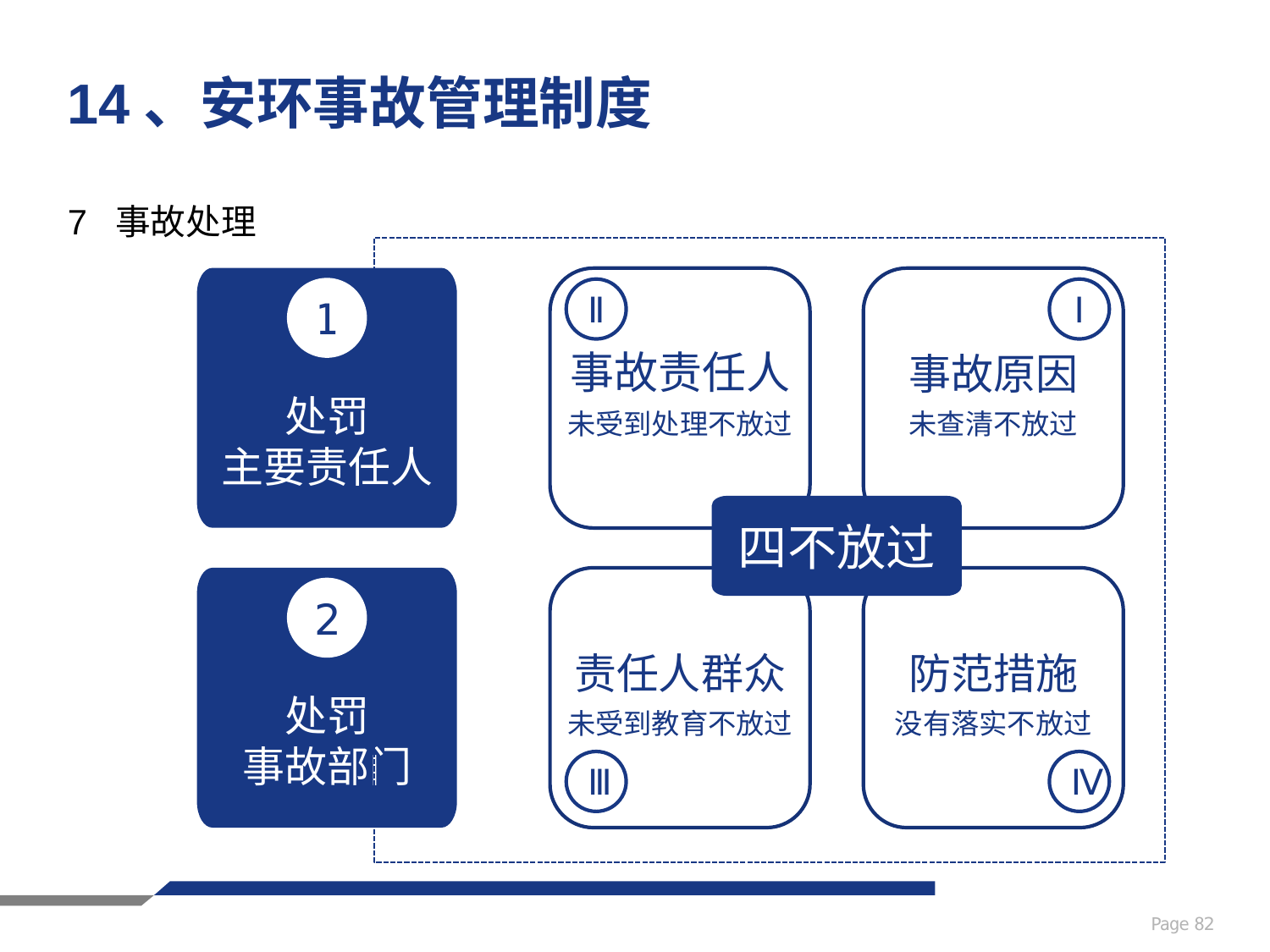

# 14、安环事故管理制度

7  事故处理

处罚
主要责任人
1
事故责任人
未受到处理不放过
事故原因
未查清不放过
责任人群众未受到教育不放过
防范措施
没有落实不放过
Ⅱ
Ⅰ
四不放过
Ⅲ
Ⅳ

处罚
事故部门
2
Page 82